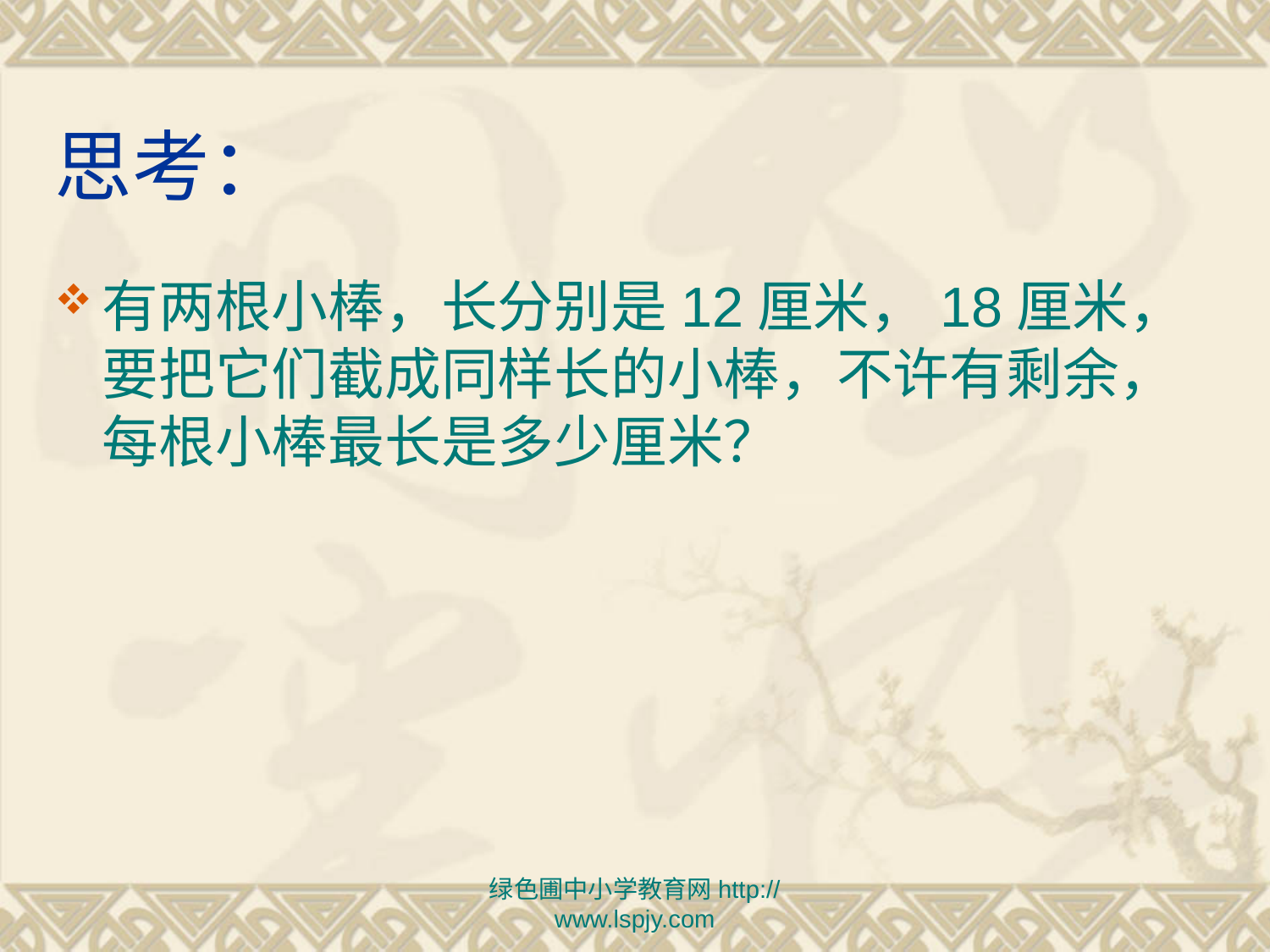

# 思考：
有两根小棒，长分别是12厘米，18厘米，要把它们截成同样长的小棒，不许有剩余，每根小棒最长是多少厘米？
绿色圃中小学教育网http://www.lspjy.com